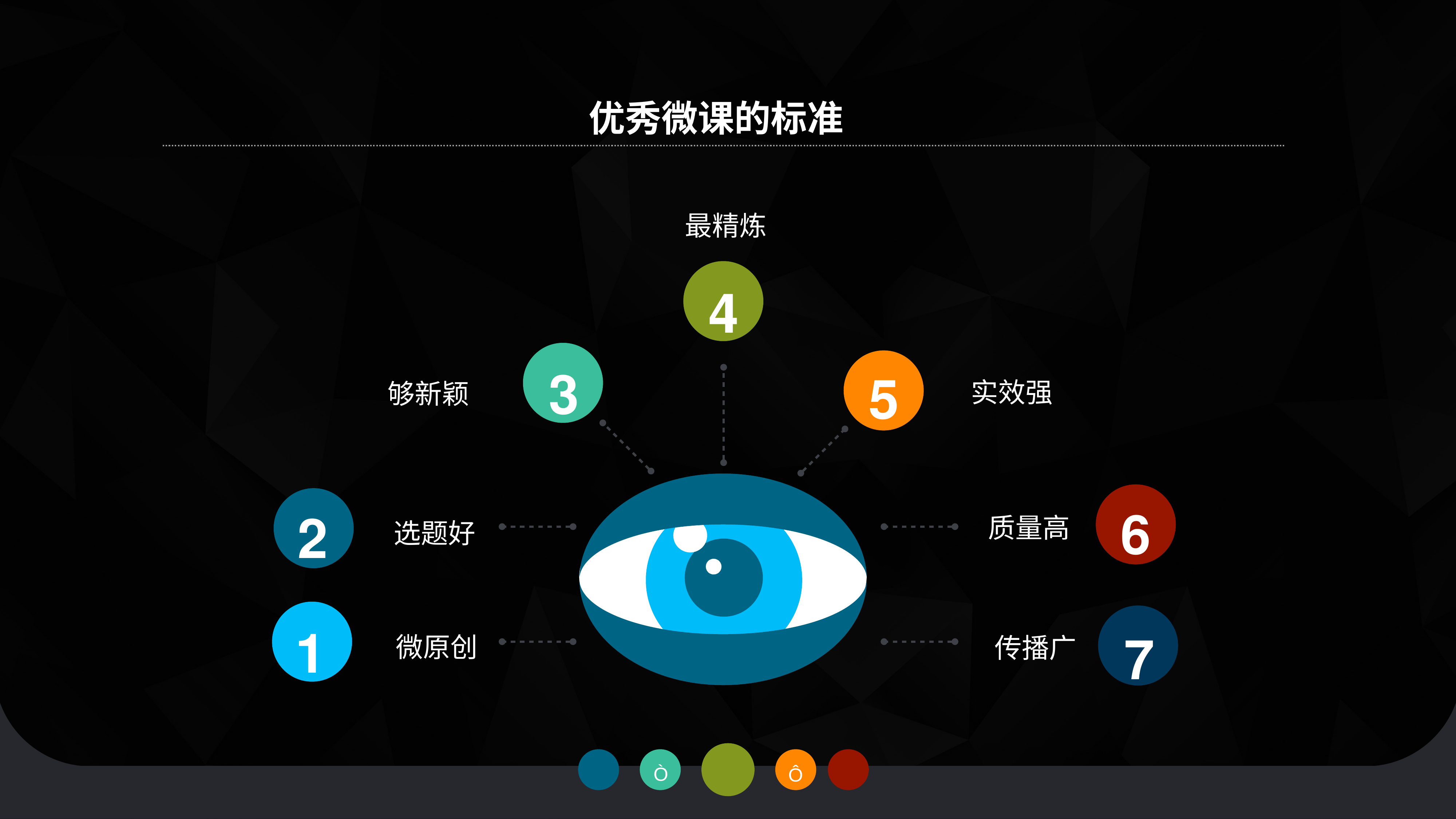

优秀微课的标准

 最精炼

4

3

5
实效强
够新颖

6

2
质量高

  选题好

1
7
     微原创
传播广

5